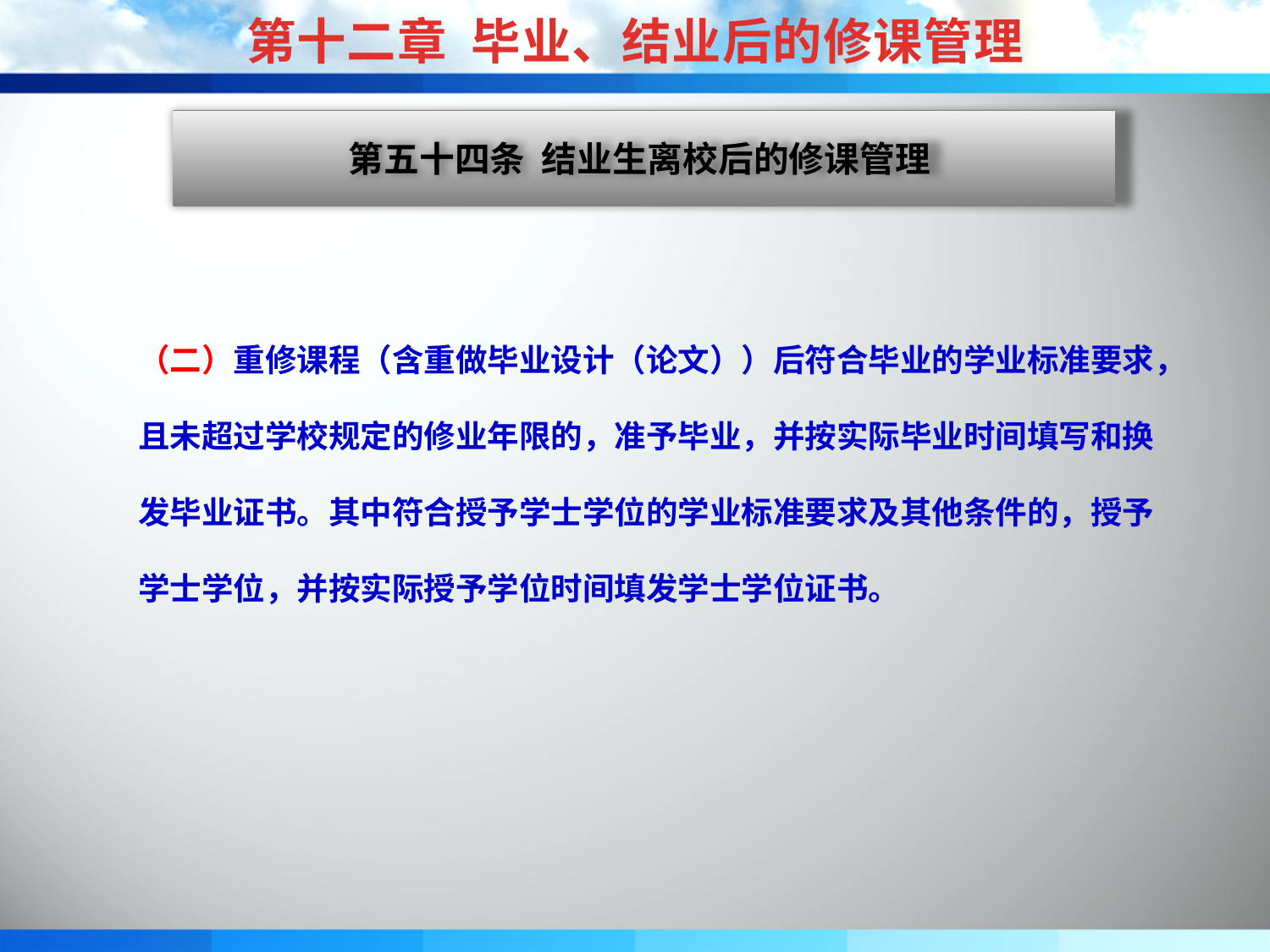

第十二章  毕业、结业后的修课管理

第五十四条  结业生离校后的修课管理
（二）重修课程（含重做毕业设计（论文））后符合毕业的学业标准要求，且未超过学校规定的修业年限的，准予毕业，并按实际毕业时间填写和换发毕业证书。其中符合授予学士学位的学业标准要求及其他条件的，授予学士学位，并按实际授予学位时间填发学士学位证书。